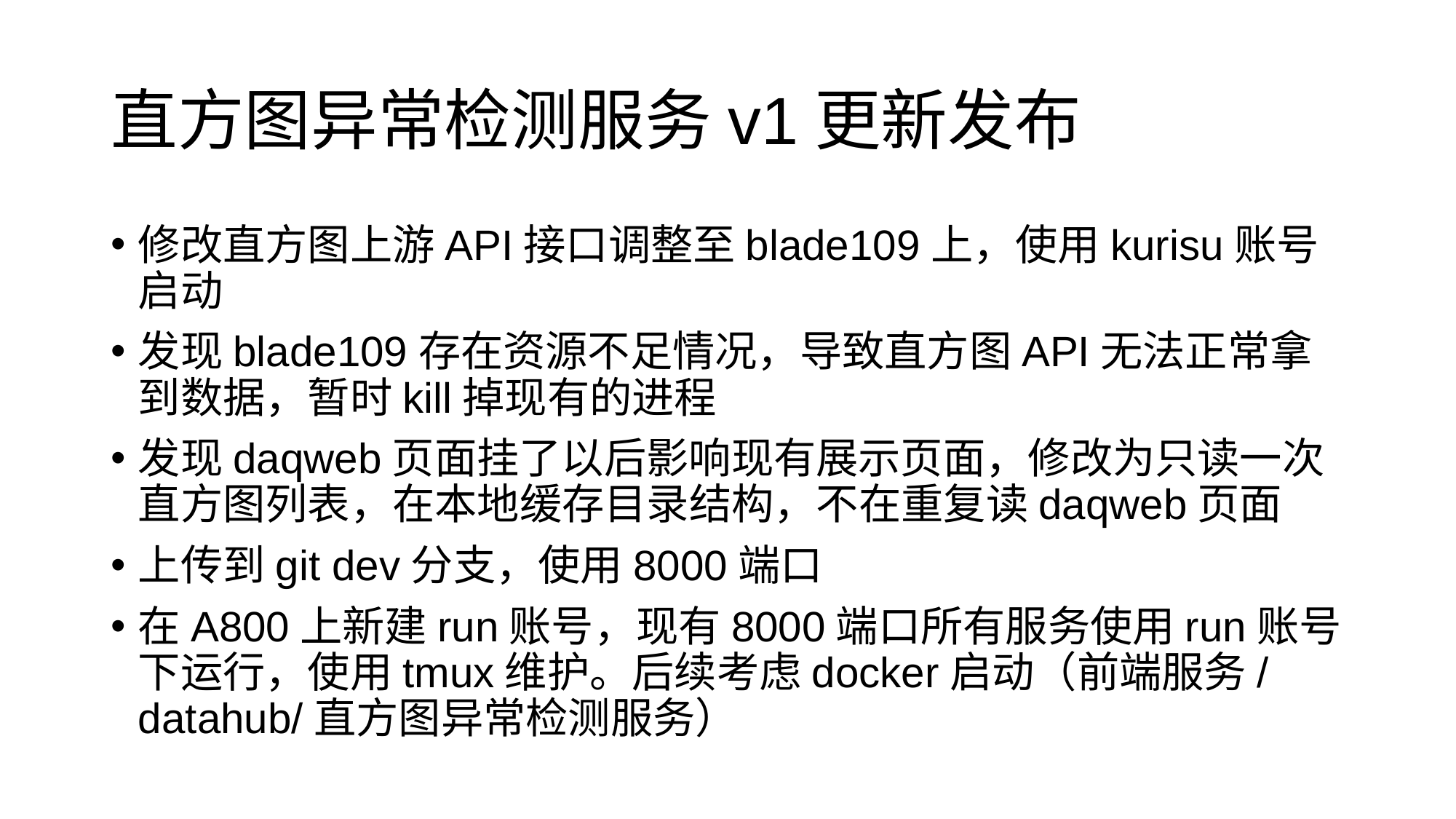

# 直方图异常检测服务v1更新发布
修改直方图上游API接口调整至blade109上，使用kurisu账号启动
发现blade109存在资源不足情况，导致直方图API无法正常拿到数据，暂时kill掉现有的进程
发现daqweb页面挂了以后影响现有展示页面，修改为只读一次直方图列表，在本地缓存目录结构，不在重复读daqweb页面
上传到git dev分支，使用8000端口
在A800上新建run账号，现有8000端口所有服务使用run账号下运行，使用tmux维护。后续考虑docker启动（前端服务/datahub/直方图异常检测服务）